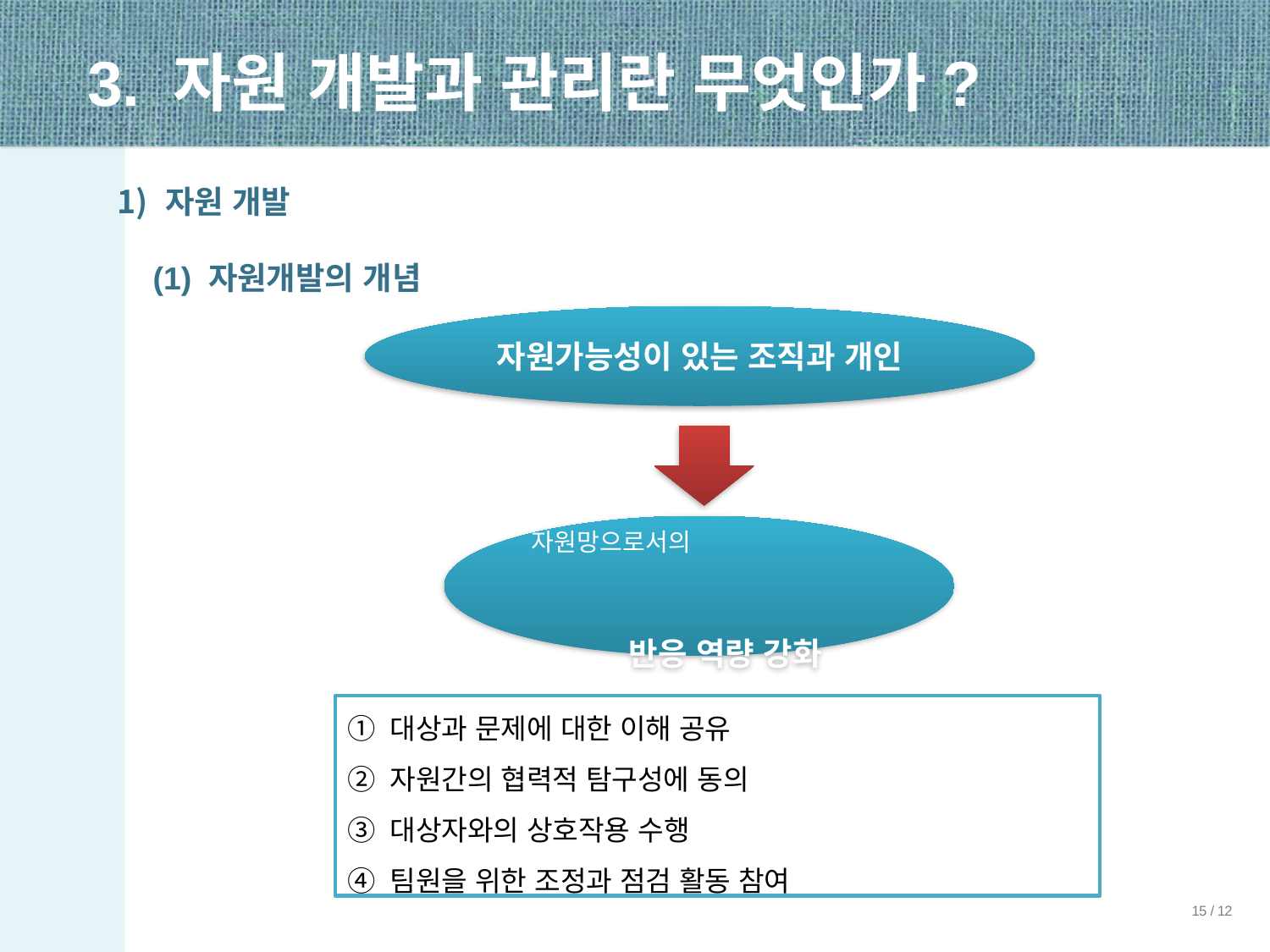

3. 자원 개발과 관리란 무엇인가?
자원 개발

    (1) 자원개발의 개념
자원가능성이 있는 조직과 개인

자원망으로서의
     반응 역량 강화
① 대상과 문제에 대한 이해 공유
② 자원간의 협력적 탐구성에 동의
③ 대상자와의 상호작용 수행
④ 팀원을 위한 조정과 점검 활동 참여
15 / 12